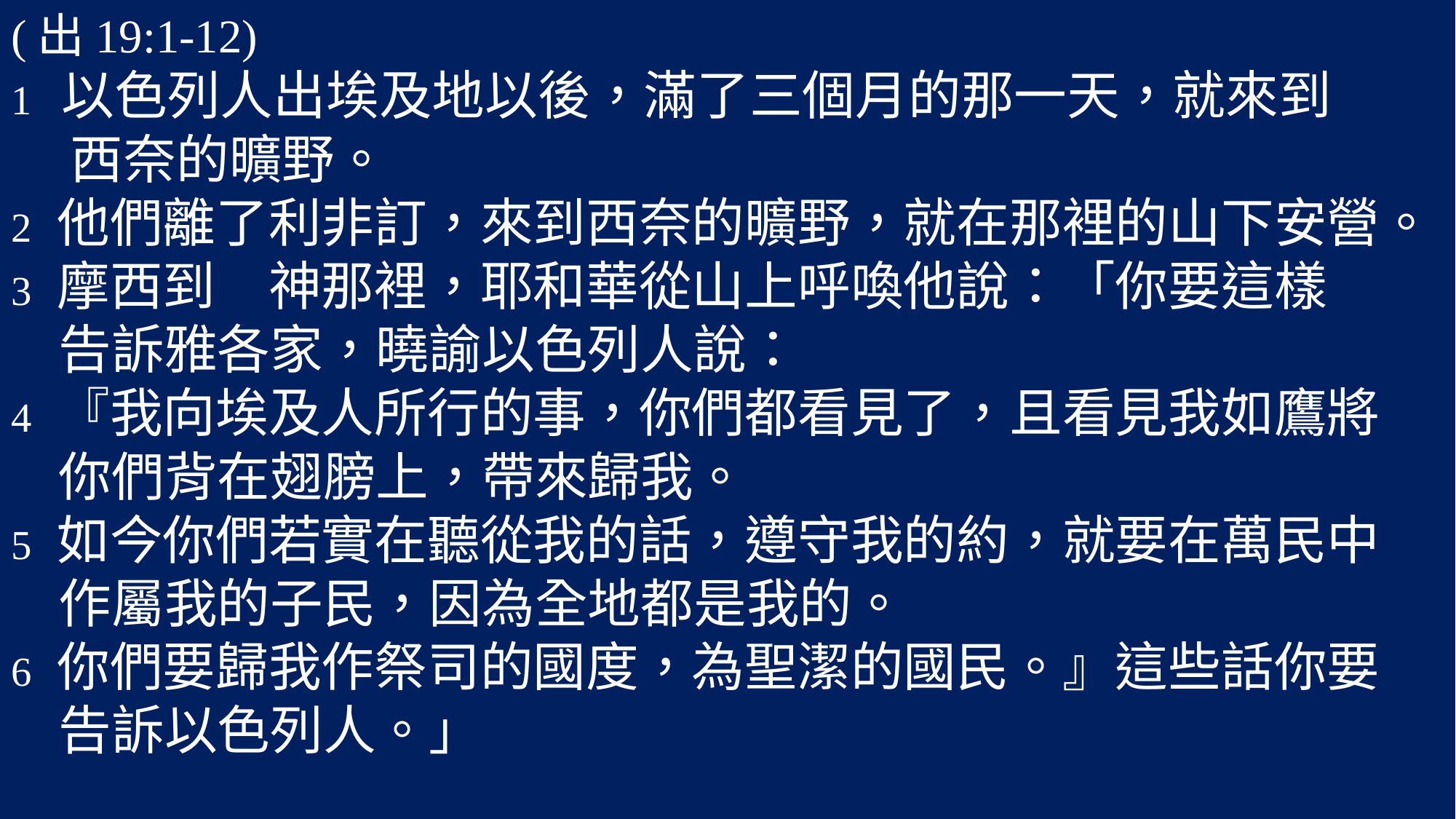

(出19:1-12)
1  以色列人出埃及地以後，滿了三個月的那一天，就來到
    西奈的曠野。
2 他們離了利非訂，來到西奈的曠野，就在那裡的山下安營。
3 摩西到　神那裡，耶和華從山上呼喚他說：「你要這樣
   告訴雅各家，曉諭以色列人說：
4 『我向埃及人所行的事，你們都看見了，且看見我如鷹將
   你們背在翅膀上，帶來歸我。
5 如今你們若實在聽從我的話，遵守我的約，就要在萬民中
   作屬我的子民，因為全地都是我的。
6 你們要歸我作祭司的國度，為聖潔的國民。』這些話你要
   告訴以色列人。」